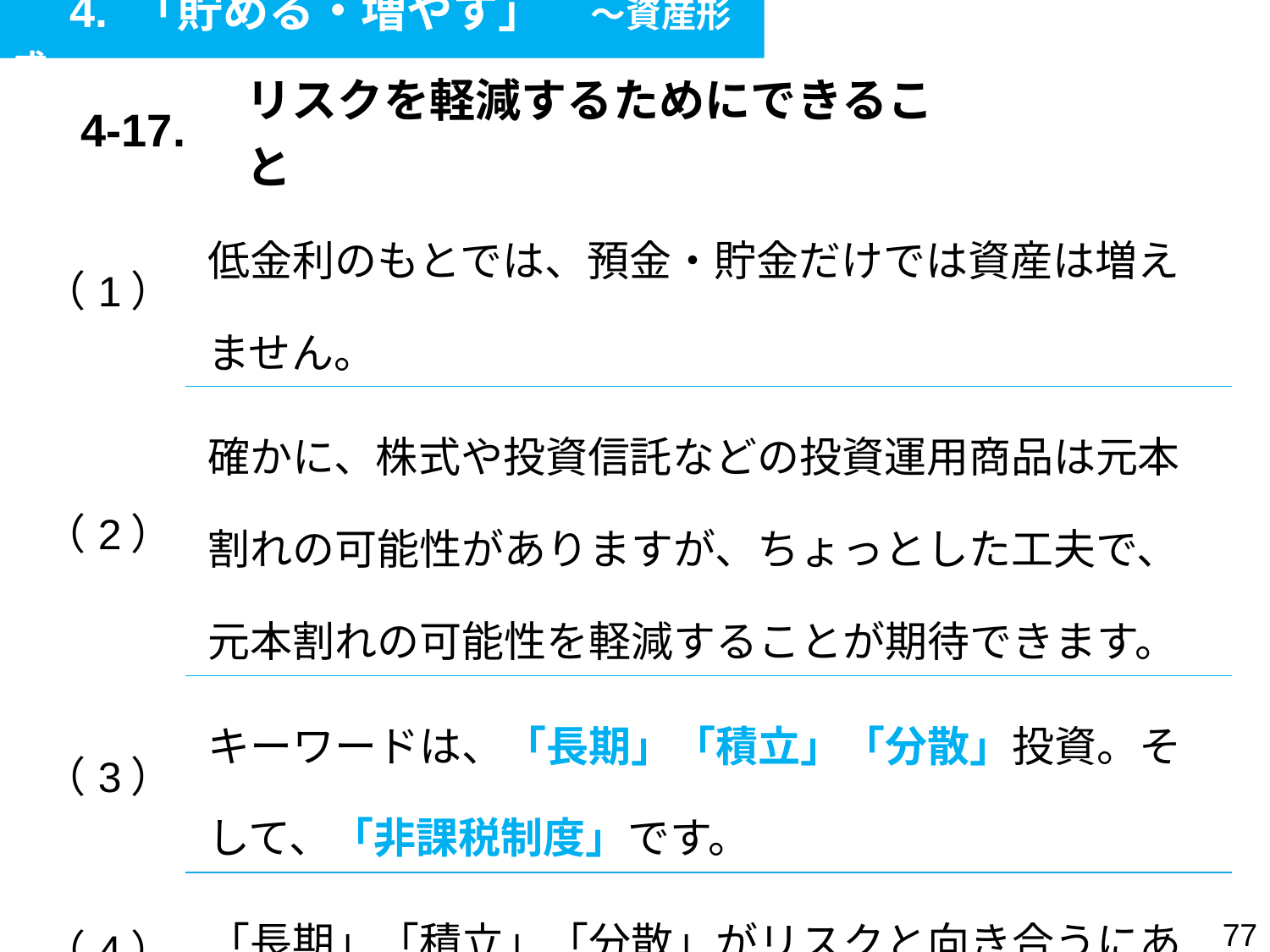

4. 「貯める・増やす」　～資産形成
| 4-17. | リスクを軽減するためにできること |
| --- | --- |
| （1） | 低金利のもとでは、預金・貯金だけでは資産は増えません。 |
| --- | --- |
| （2） | 確かに、株式や投資信託などの投資運用商品は元本割れの可能性がありますが、ちょっとした工夫で、元本割れの可能性を軽減することが期待できます。 |
| （3） | キーワードは、「長期」「積立」「分散」投資。そして、「非課税制度」です。 |
| （4） | 「長期」「積立」「分散」がリスクと向き合うにあたって、いかに重要かを見ていきます｡ |
77